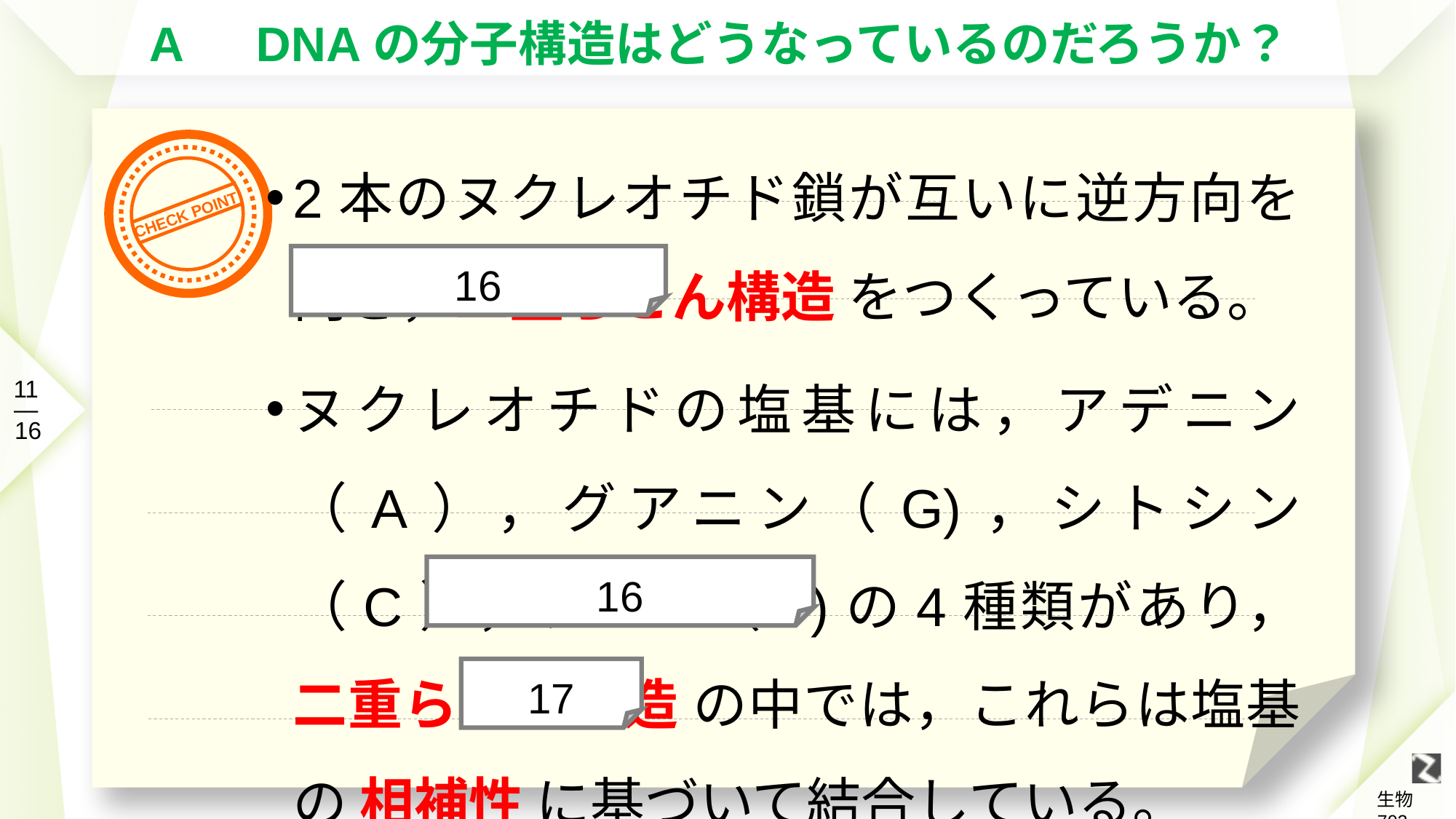

# A　DNAの分子構造はどうなっているのだろうか？
2本のヌクレオチド鎖が互いに逆方向を向き，二重らせん構造 をつくっている。
ヌクレオチドの塩基には，アデニン（A），グアニン（G)，シトシン（C），チミン（T)の4種類があり，二重らせん構造 の中では，これらは塩基の 相補性 に基づいて結合している。
16
16
17